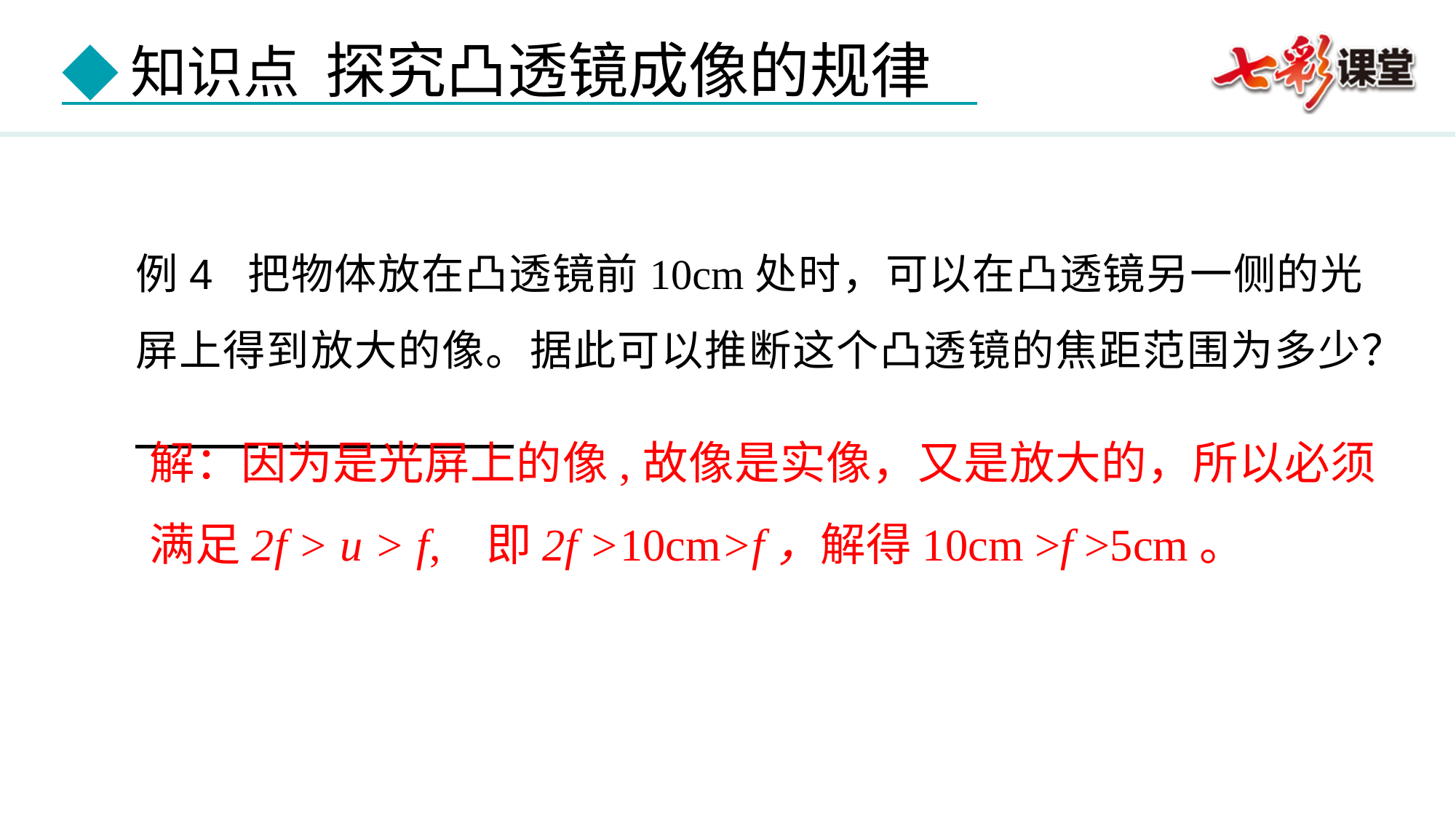

例4  把物体放在凸透镜前10cm处时，可以在凸透镜另一侧的光屏上得到放大的像。据此可以推断这个凸透镜的焦距范围为多少？
解：因为是光屏上的像,故像是实像，又是放大的，所以必须满足2f > u > f,   即2f >10cm>f，解得10cm >f >5cm。